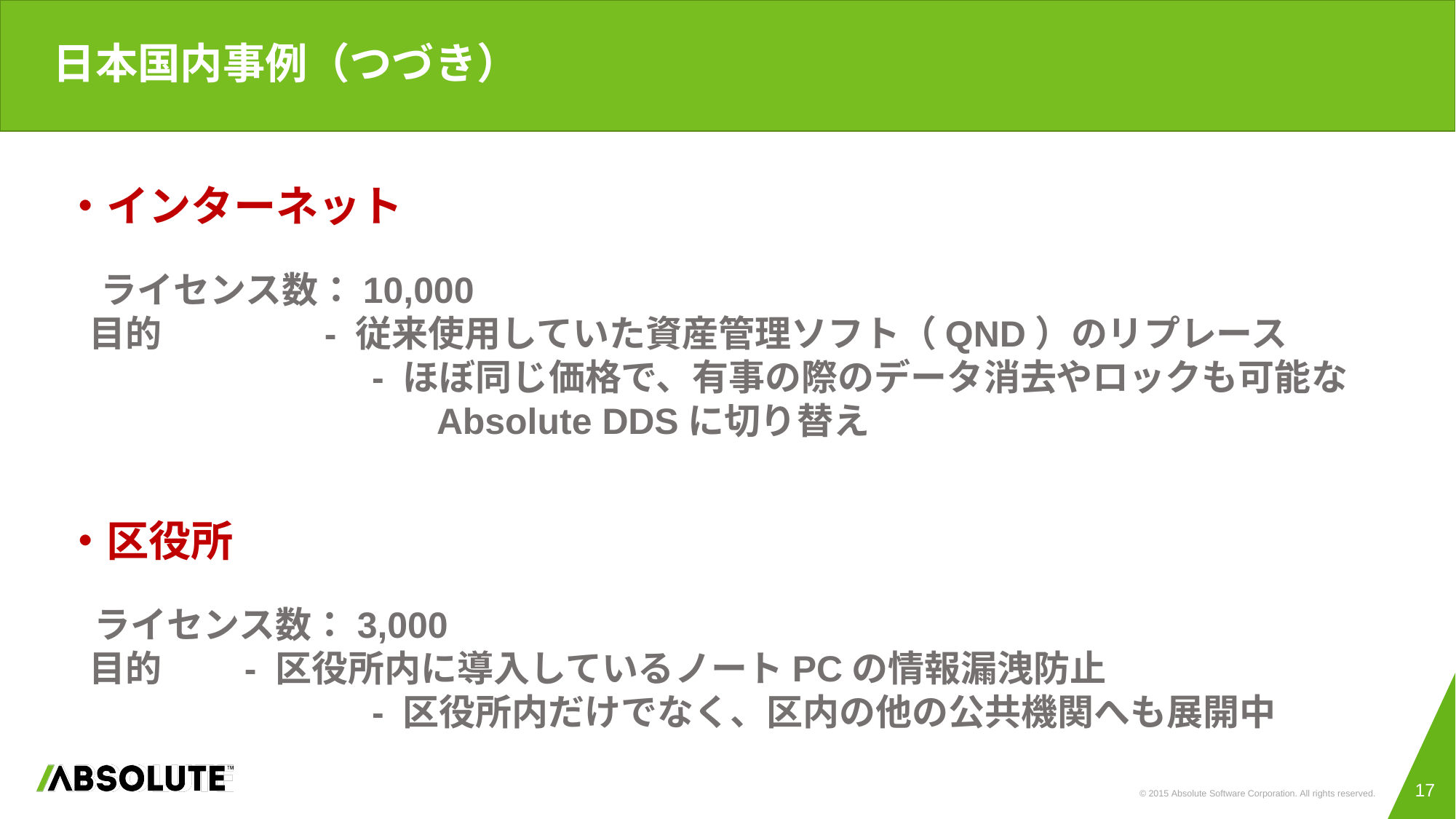

日本国内事例（つづき）
・インターネット

　ライセンス数：10,000
  目的　　　　 - 従来使用していた資産管理ソフト（QND）のリプレース
　　　　　　　　 - ほぼ同じ価格で、有事の際のデータ消去やロックも可能な
　　　　　　　　　　Absolute DDSに切り替え

・区役所

　ライセンス数：3,000
  目的         - 区役所内に導入しているノートPCの情報漏洩防止
　　　　　　　　 - 区役所内だけでなく、区内の他の公共機関へも展開中